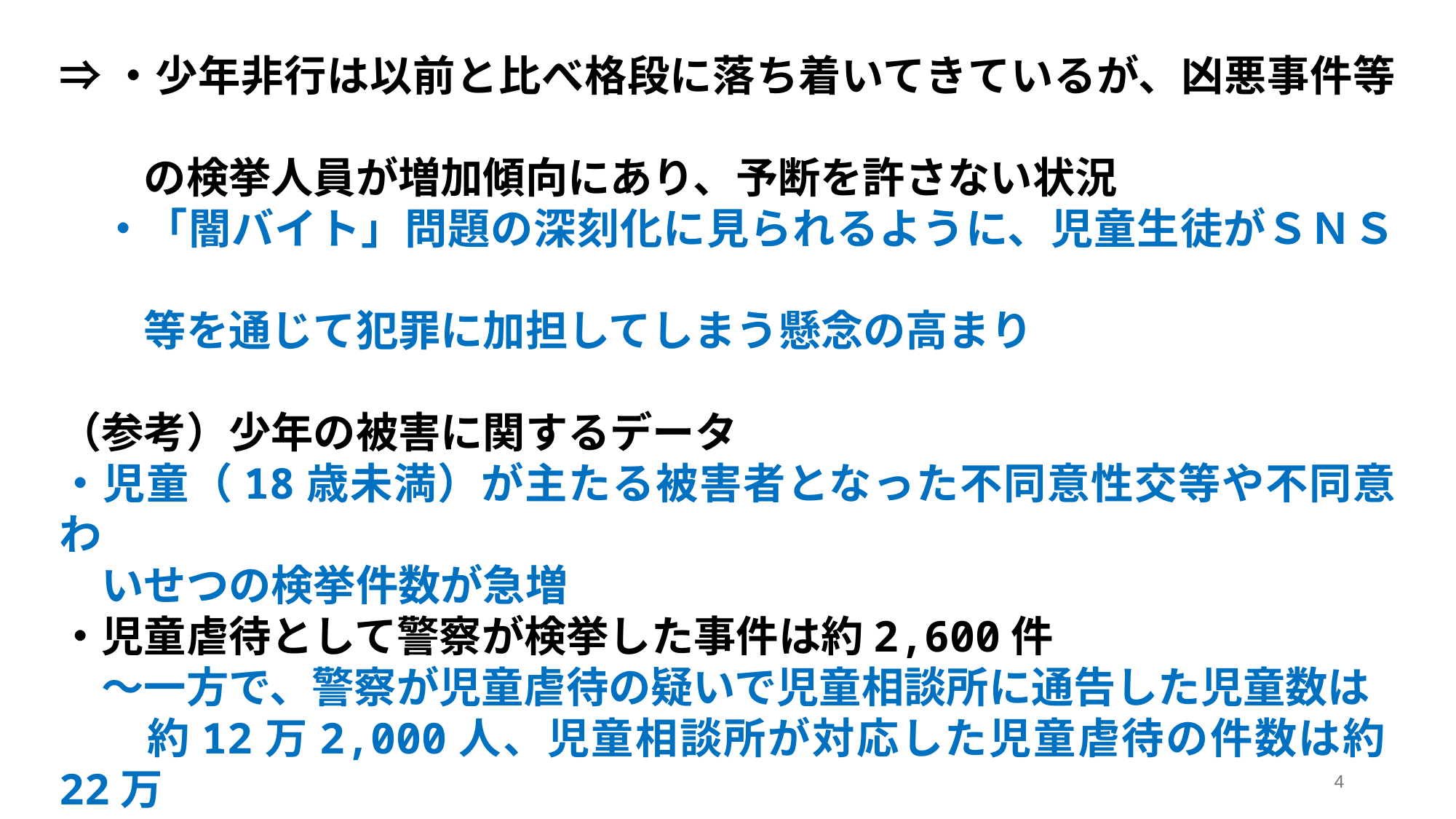

⇒・少年非行は以前と比べ格段に落ち着いてきているが、凶悪事件等
　　の検挙人員が増加傾向にあり、予断を許さない状況
　・「闇バイト」問題の深刻化に見られるように、児童生徒がＳＮＳ
　　等を通じて犯罪に加担してしまう懸念の高まり

（参考）少年の被害に関するデータ
・児童（18歳未満）が主たる被害者となった不同意性交等や不同意わ
　いせつの検挙件数が急増
・児童虐待として警察が検挙した事件は約2,600件
　～一方で、警察が児童虐待の疑いで児童相談所に通告した児童数は
　　約12万2,000人、児童相談所が対応した児童虐待の件数は約22万
　　4,000件
・ＳＮＳに起因する事件の被害児童の数は約1,500人
　～児童買春・児童ポルノ禁止法違反の被害者が最も多い
4